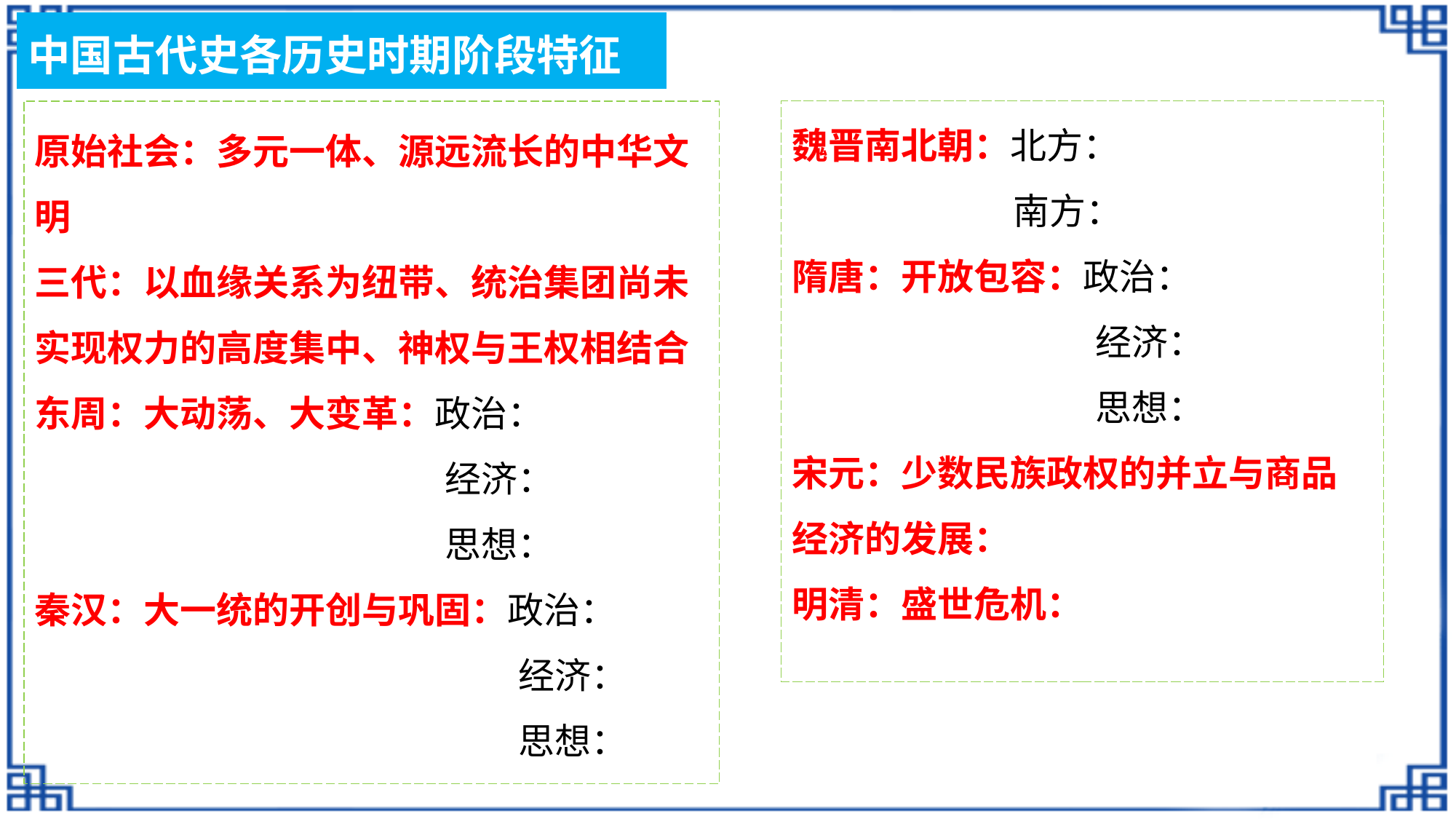

中国古代史各历史时期阶段特征
原始社会：多元一体、源远流长的中华文明
三代：以血缘关系为纽带、统治集团尚未实现权力的高度集中、神权与王权相结合
东周：大动荡、大变革：政治：
                                                 经济：
                                                 思想：
秦汉：大一统的开创与巩固：政治：
                                                          经济：
                                                          思想：

魏晋南北朝：北方：
                          南方：
隋唐：开放包容：政治：
                                    经济：
                                    思想：
宋元：少数民族政权的并立与商品经济的发展：
明清：盛世危机：